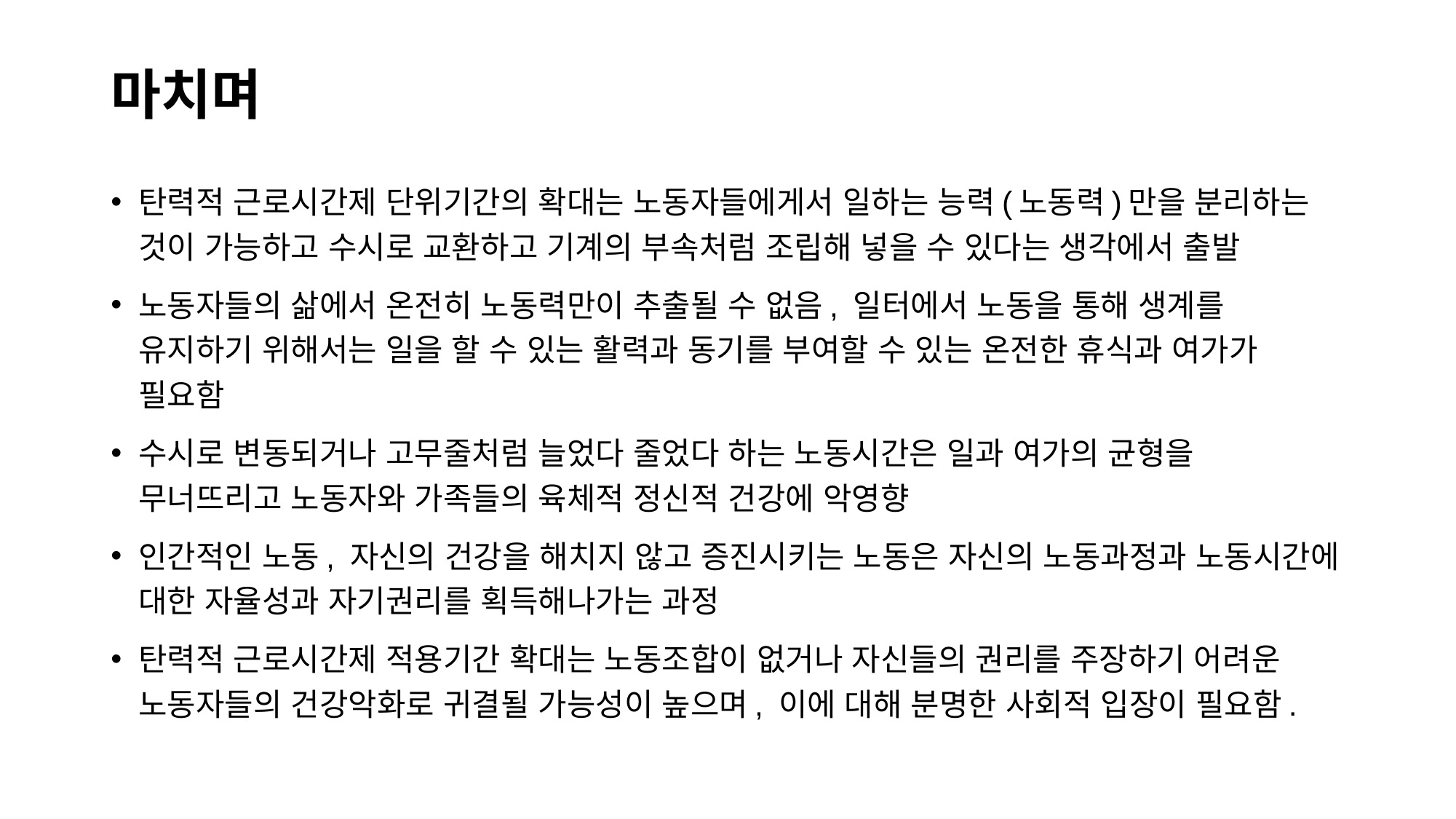

# 마치며
탄력적 근로시간제 단위기간의 확대는 노동자들에게서 일하는 능력(노동력)만을 분리하는 것이 가능하고 수시로 교환하고 기계의 부속처럼 조립해 넣을 수 있다는 생각에서 출발
노동자들의 삶에서 온전히 노동력만이 추출될 수 없음, 일터에서 노동을 통해 생계를 유지하기 위해서는 일을 할 수 있는 활력과 동기를 부여할 수 있는 온전한 휴식과 여가가 필요함
수시로 변동되거나 고무줄처럼 늘었다 줄었다 하는 노동시간은 일과 여가의 균형을 무너뜨리고 노동자와 가족들의 육체적 정신적 건강에 악영향
인간적인 노동, 자신의 건강을 해치지 않고 증진시키는 노동은 자신의 노동과정과 노동시간에 대한 자율성과 자기권리를 획득해나가는 과정
탄력적 근로시간제 적용기간 확대는 노동조합이 없거나 자신들의 권리를 주장하기 어려운 노동자들의 건강악화로 귀결될 가능성이 높으며, 이에 대해 분명한 사회적 입장이 필요함.